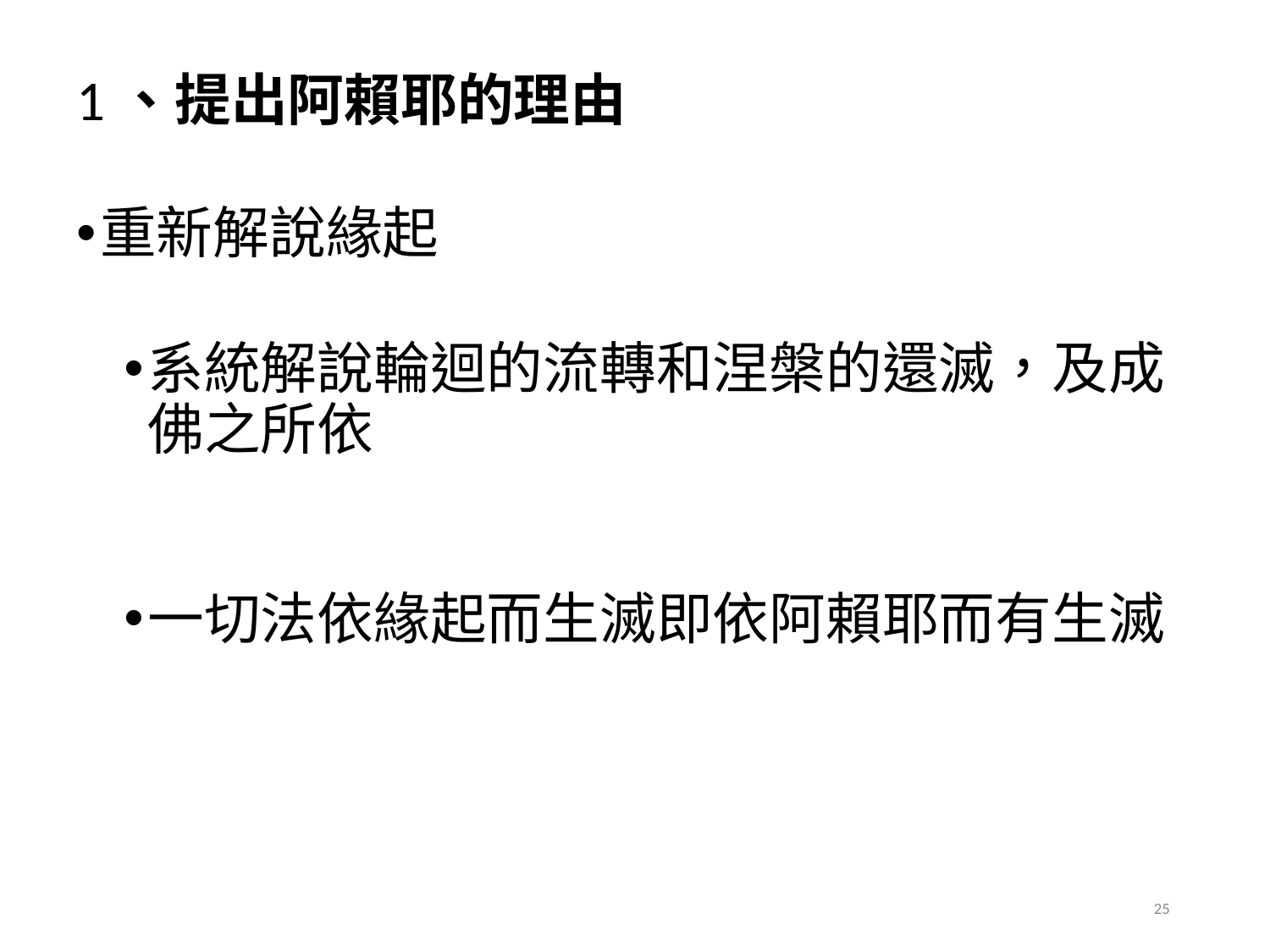

# 1、提出阿賴耶的理由
重新解說緣起
系統解說輪迴的流轉和涅槃的還滅，及成佛之所依
一切法依緣起而生滅即依阿賴耶而有生滅
25